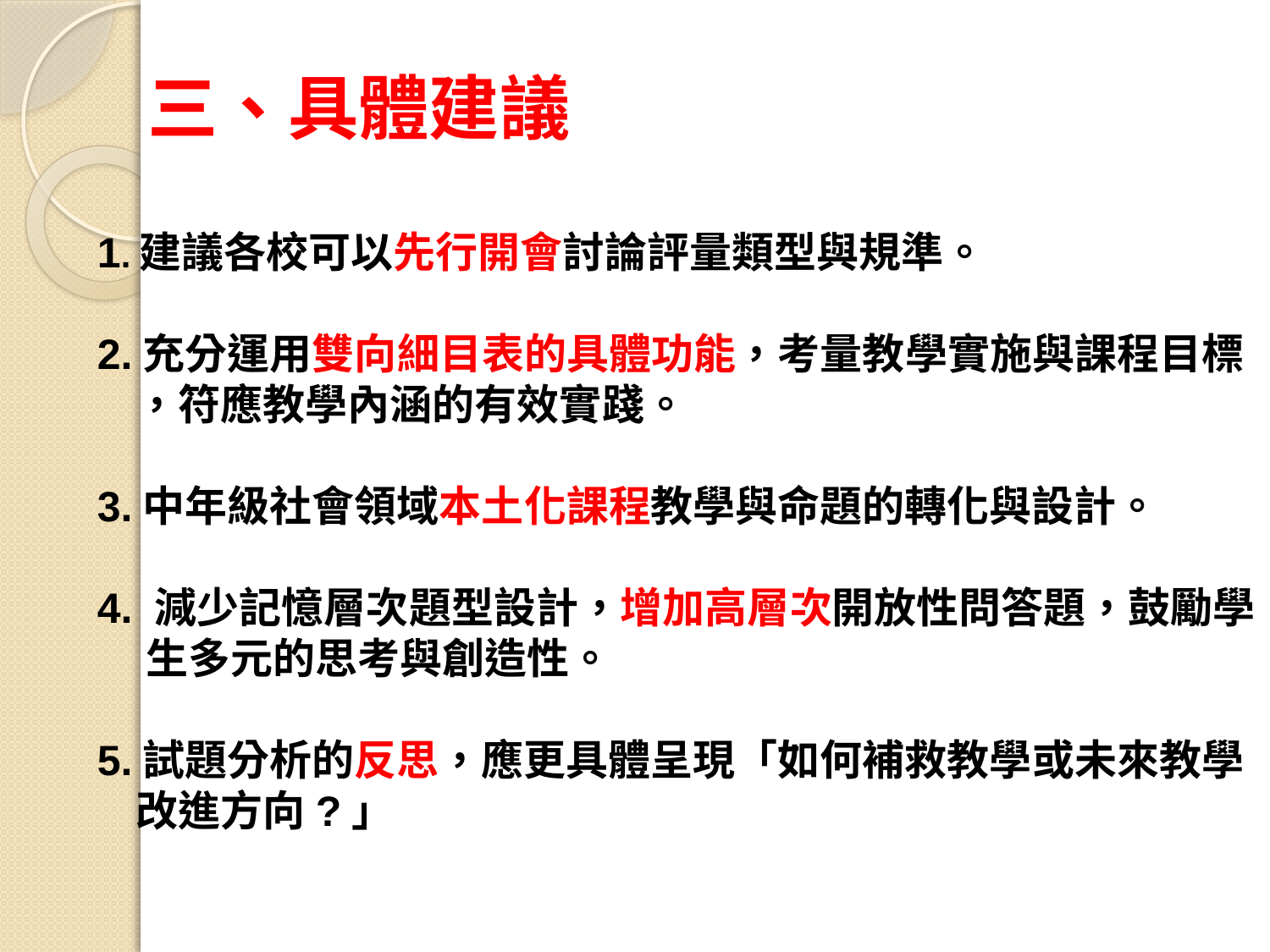

# 三、具體建議

1.建議各校可以先行開會討論評量類型與規準。

2.充分運用雙向細目表的具體功能，考量教學實施與課程目標
   ，符應教學內涵的有效實踐。

3.中年級社會領域本土化課程教學與命題的轉化與設計。

4. 減少記憶層次題型設計，增加高層次開放性問答題，鼓勵學
    生多元的思考與創造性。

5.試題分析的反思，應更具體呈現「如何補救教學或未來教學
   改進方向?」